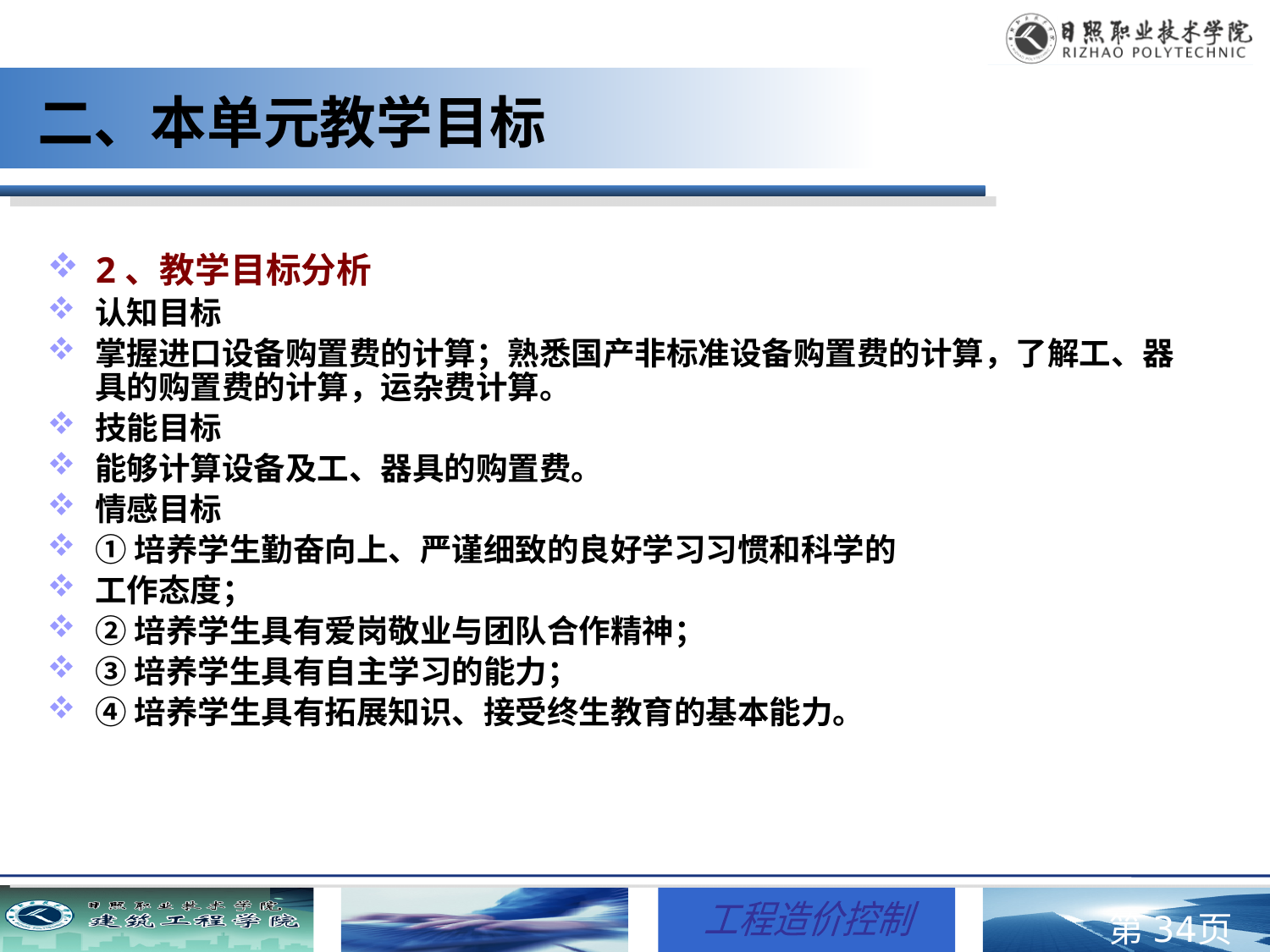

二、本单元教学目标
2、教学目标分析
认知目标
掌握进口设备购置费的计算；熟悉国产非标准设备购置费的计算，了解工、器具的购置费的计算，运杂费计算。
技能目标
能够计算设备及工、器具的购置费。
情感目标
①培养学生勤奋向上、严谨细致的良好学习习惯和科学的
工作态度；
②培养学生具有爱岗敬业与团队合作精神；
③培养学生具有自主学习的能力；
④培养学生具有拓展知识、接受终生教育的基本能力。
# 一、教案头
第34页